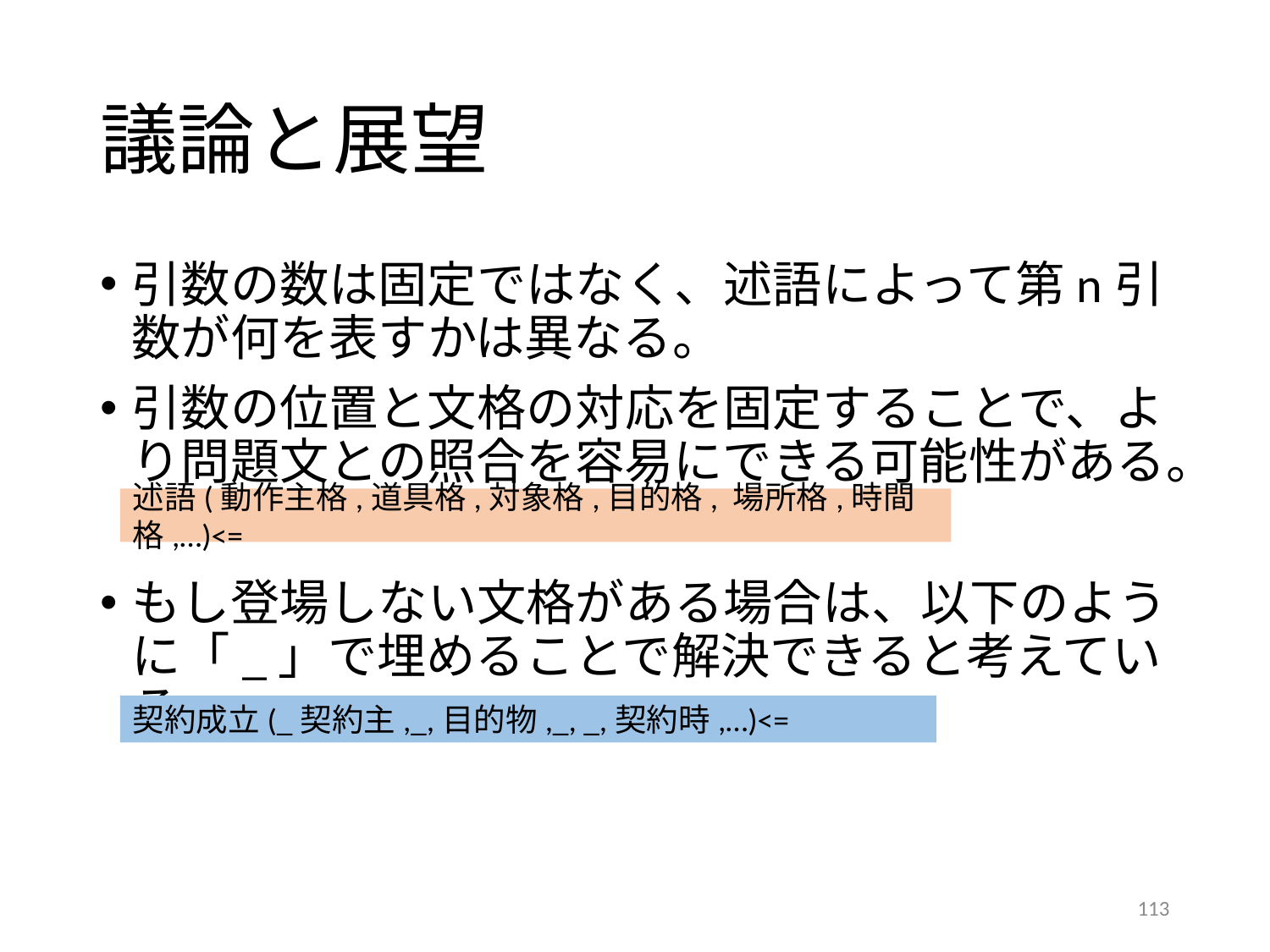

# 議論と展望
引数の数は固定ではなく、述語によって第n引数が何を表すかは異なる。
引数の位置と文格の対応を固定することで、より問題文との照合を容易にできる可能性がある。

もし登場しない文格がある場合は、以下のように「_」で埋めることで解決できると考えている。

述語(動作主格,道具格,対象格,目的格, 場所格,時間格,…)<=
契約成立(_契約主,_,目的物,_, _,契約時,…)<=
113